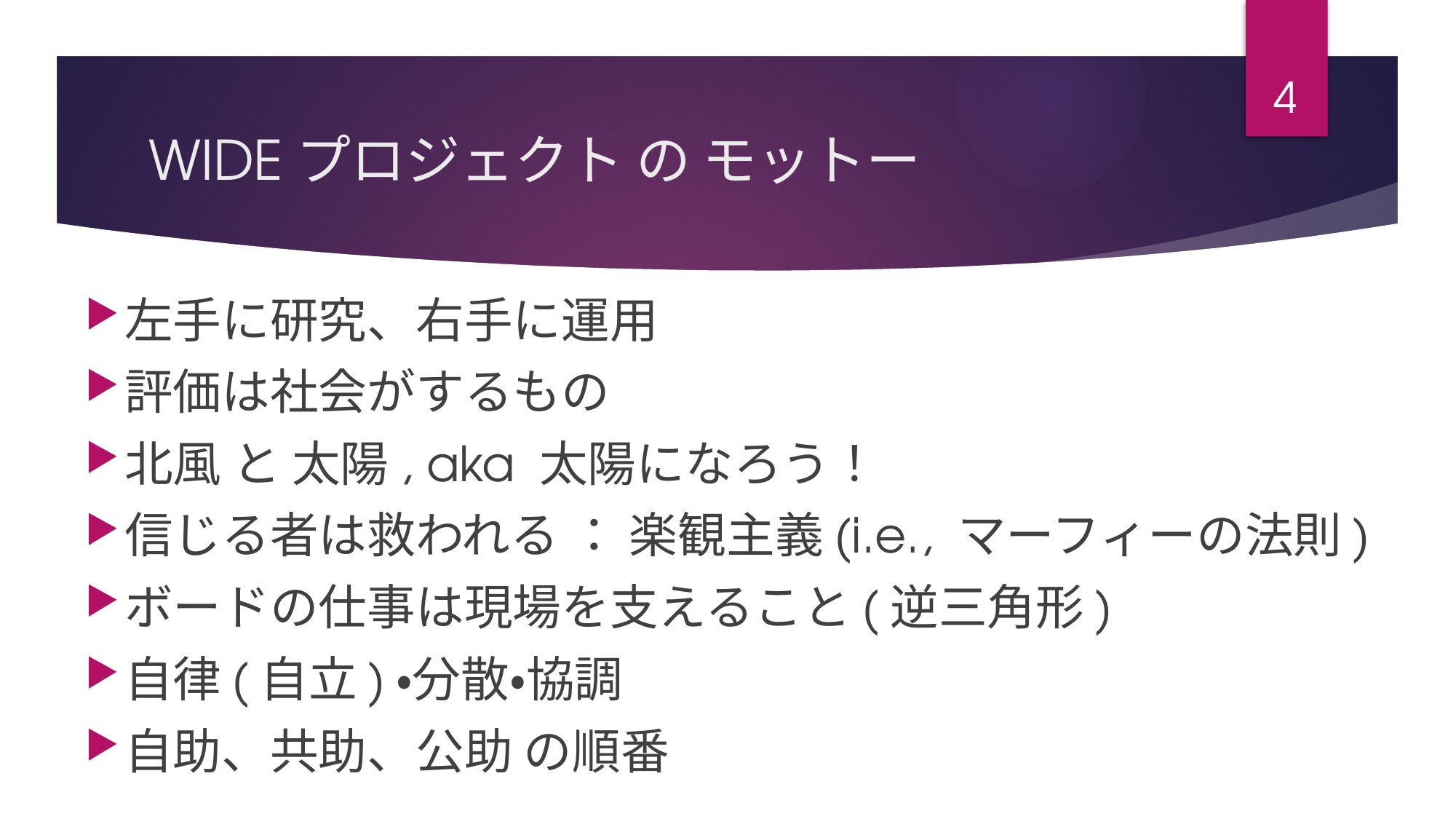

4
# WIDEプロジェクト の モットー
左手に研究、右手に運用
評価は社会がするもの
北風 と 太陽, aka 太陽になろう！
信じる者は救われる ： 楽観主義(i.e., マーフィーの法則)
ボードの仕事は現場を支えること(逆三角形)
自律(自立)・分散・協調
自助、共助、公助 の順番